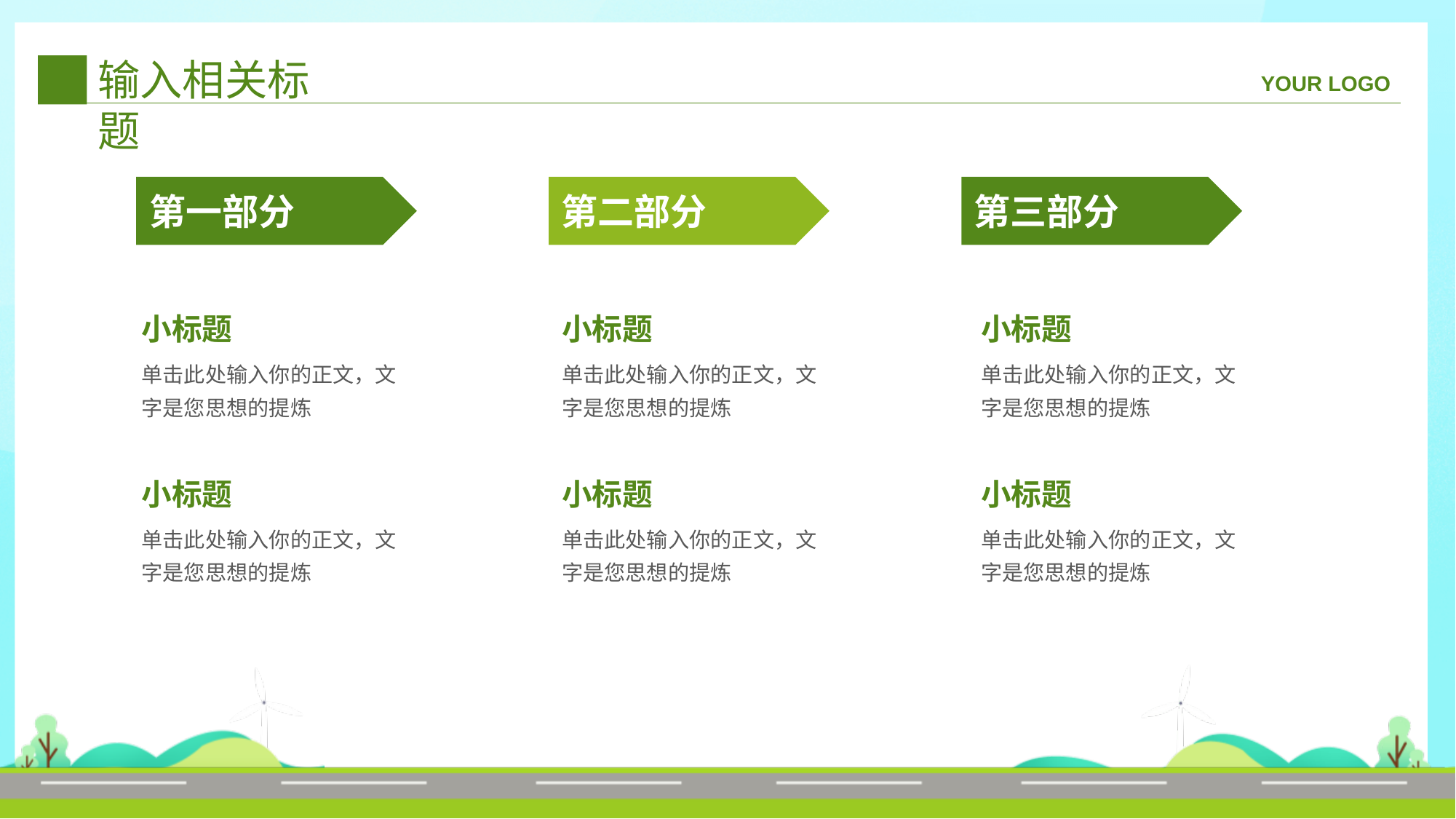

输入相关标题

第一部分

第二部分

第三部分
小标题
单击此处输入你的正文，文字是您思想的提炼
小标题
单击此处输入你的正文，文字是您思想的提炼
小标题
单击此处输入你的正文，文字是您思想的提炼
小标题
单击此处输入你的正文，文字是您思想的提炼
小标题
单击此处输入你的正文，文字是您思想的提炼
小标题
单击此处输入你的正文，文字是您思想的提炼